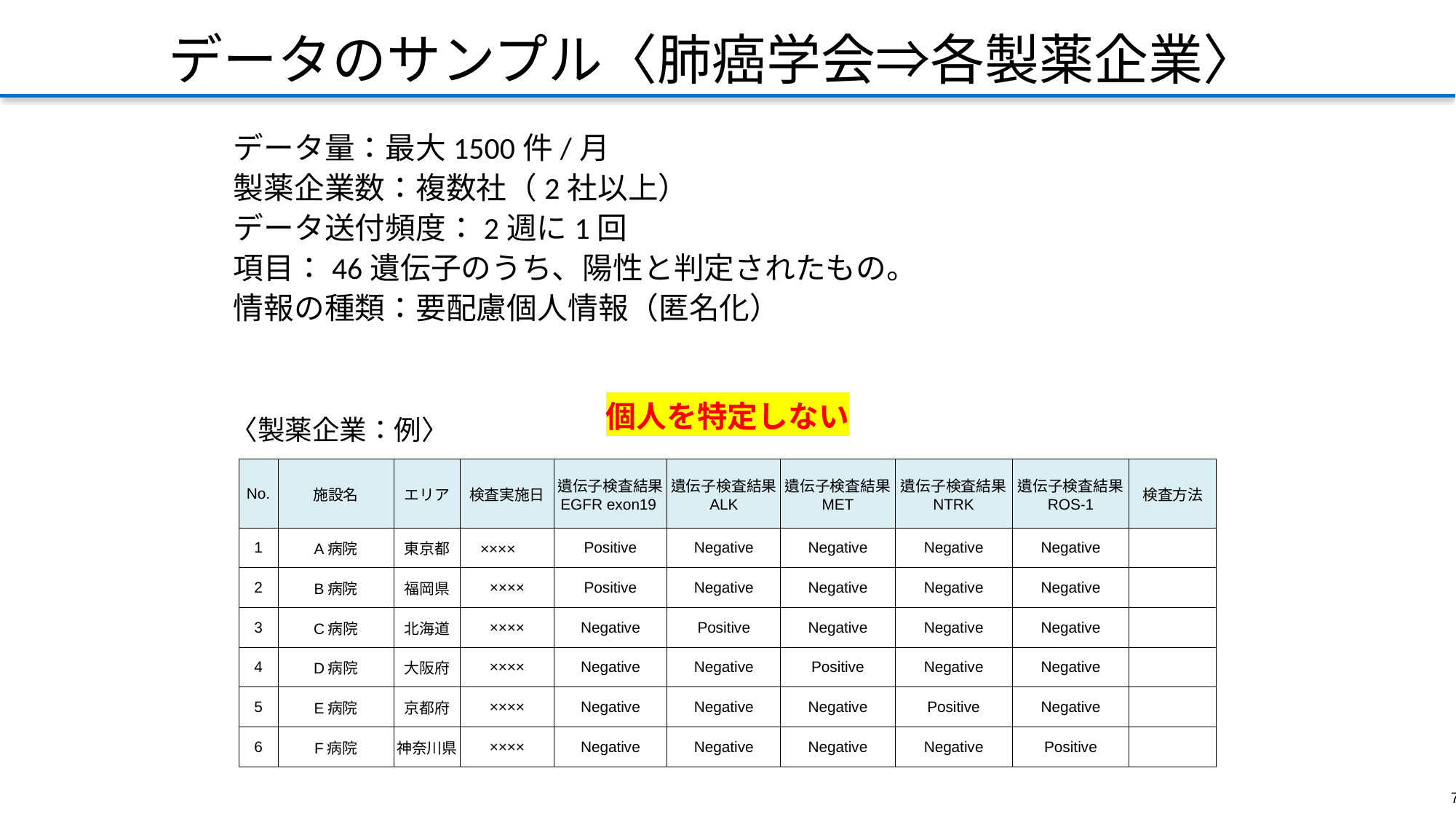

データのサンプル〈肺癌学会⇒各製薬企業〉
データ量：最大1500件/月
製薬企業数：複数社（2社以上）
データ送付頻度：2週に1回
項目：46遺伝子のうち、陽性と判定されたもの。
情報の種類：要配慮個人情報（匿名化）

個人を特定しない
〈製薬企業：例〉
| No. | 施設名 | エリア | 検査実施日 | 遺伝子検査結果 EGFR exon19 | 遺伝子検査結果 ALK | 遺伝子検査結果 MET | 遺伝子検査結果 NTRK | 遺伝子検査結果 ROS-1 | 検査方法 |
| --- | --- | --- | --- | --- | --- | --- | --- | --- | --- |
| 1 | A病院 | 東京都 | ×××× | Positive | Negative | Negative | Negative | Negative |  |
| 2 | B病院 | 福岡県 | ×××× | Positive | Negative | Negative | Negative | Negative |  |
| 3 | C病院 | 北海道 | ×××× | Negative | Positive | Negative | Negative | Negative |  |
| 4 | D病院 | 大阪府 | ×××× | Negative | Negative | Positive | Negative | Negative |  |
| 5 | E病院 | 京都府 | ×××× | Negative | Negative | Negative | Positive | Negative |  |
| 6 | F病院 | 神奈川県 | ×××× | Negative | Negative | Negative | Negative | Positive |  |